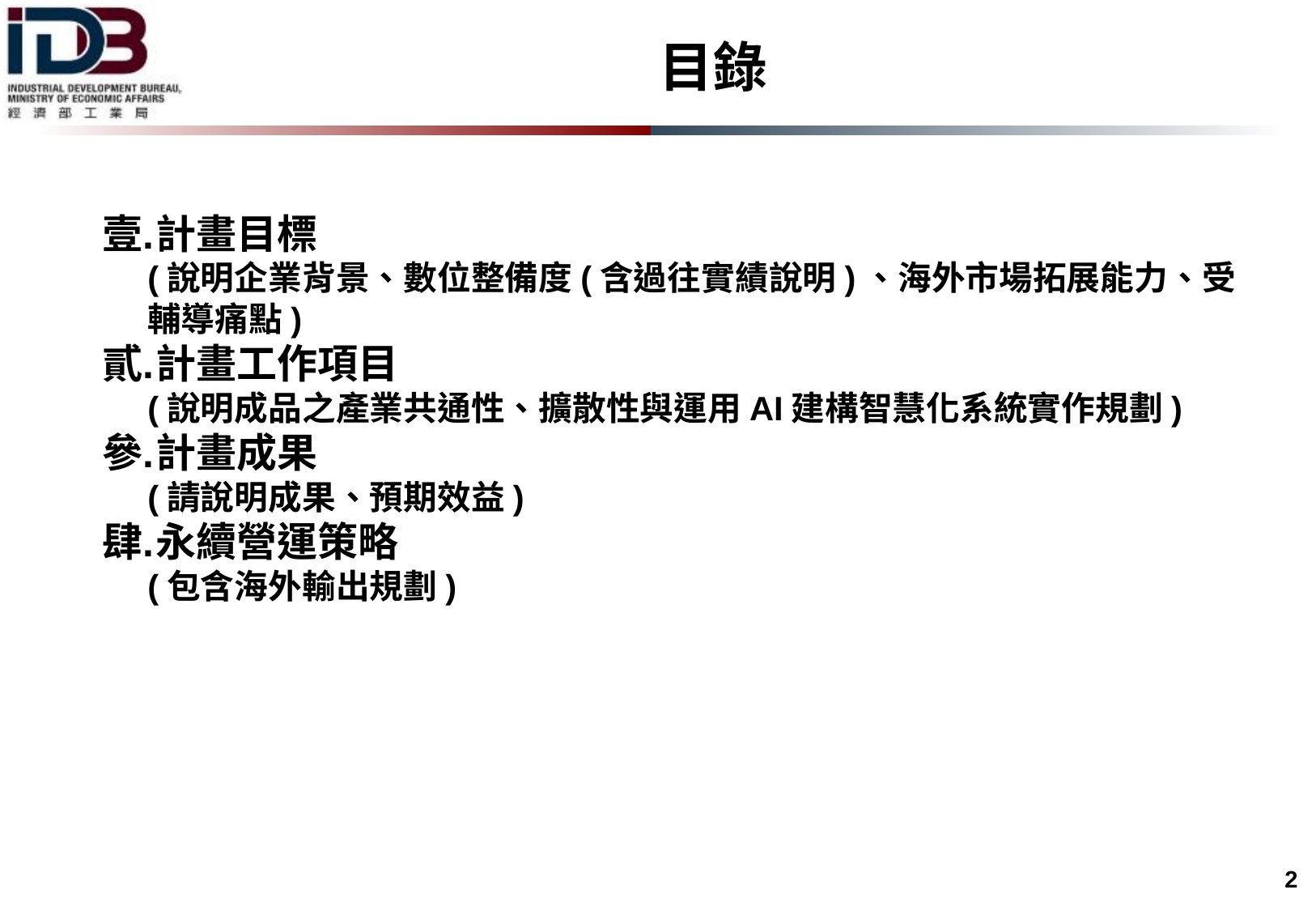

# 目錄
計畫目標
(說明企業背景、數位整備度(含過往實績說明)、海外市場拓展能力、受輔導痛點)
計畫工作項目
(說明成品之產業共通性、擴散性與運用AI建構智慧化系統實作規劃)
計畫成果
(請說明成果、預期效益)
永續營運策略
(包含海外輸出規劃)
 2